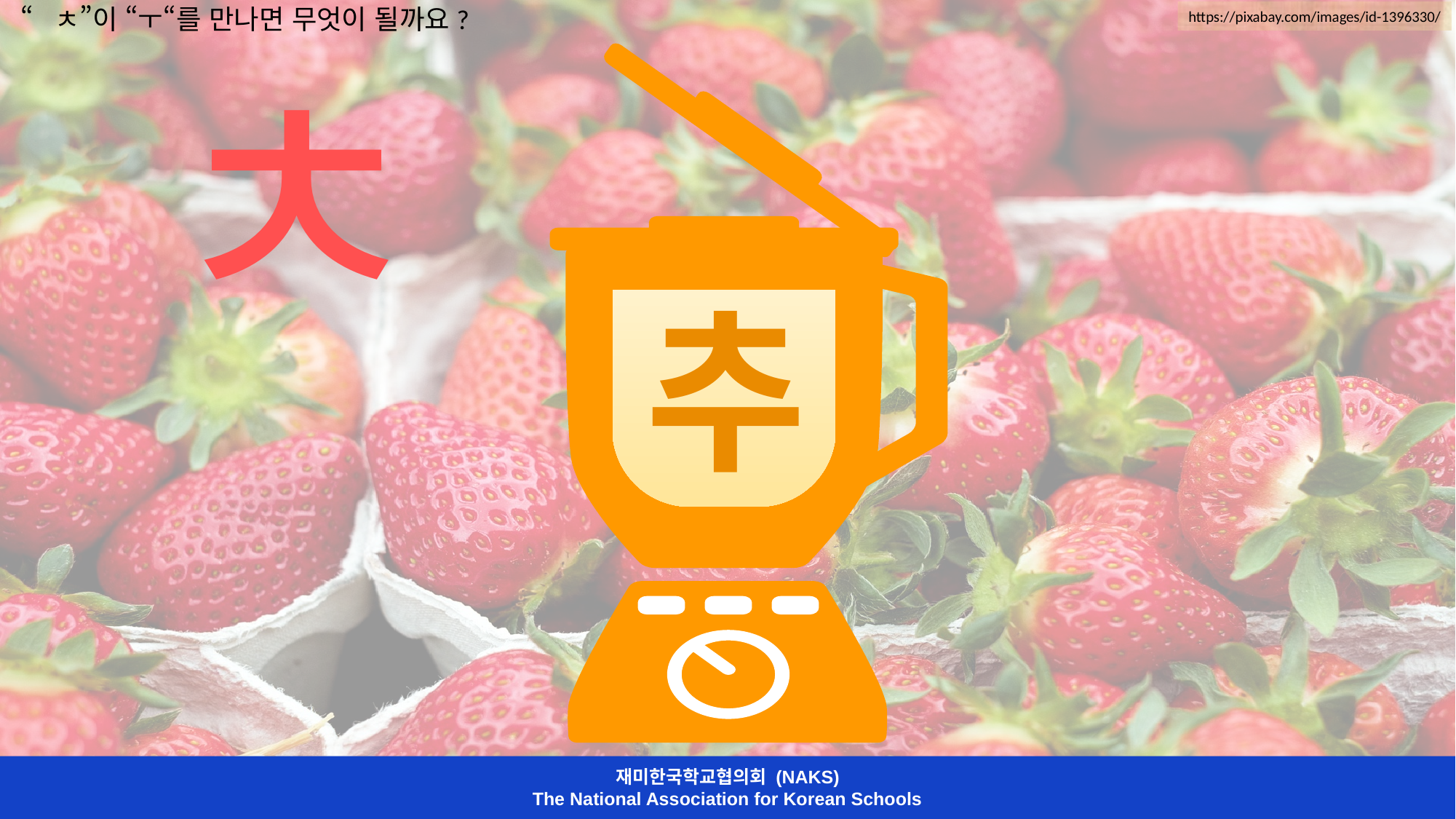

“ㅊ”이 “ㅜ“를 만나면 무엇이 될까요?
https://pixabay.com/images/id-1396330/
ㅊ

추
ㅜ

재미한국학교협의회 (NAKS)
The National Association for Korean Schools